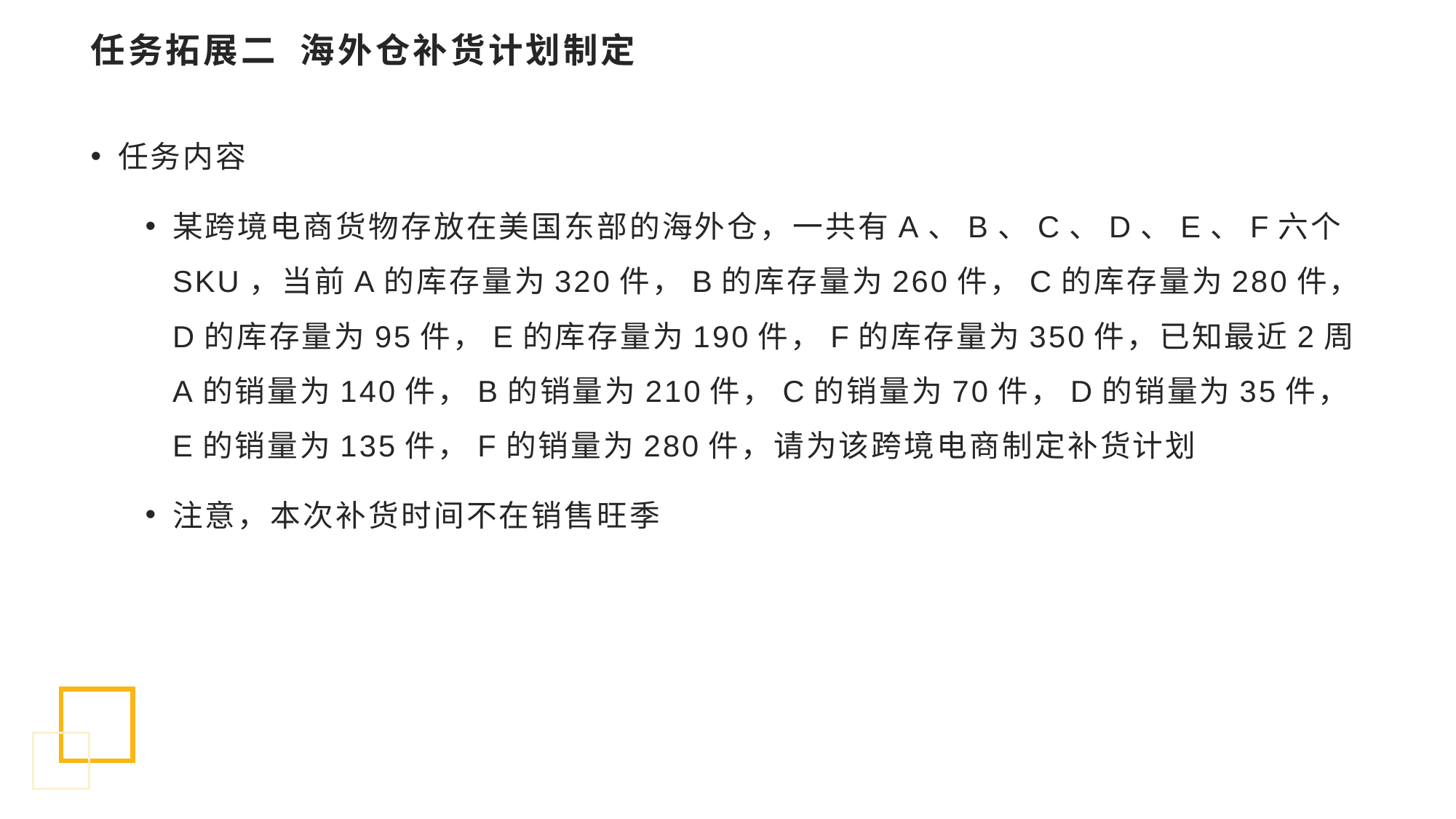

# 任务拓展二  海外仓补货计划制定
任务内容
某跨境电商货物存放在美国东部的海外仓，一共有A、B、C、D、E、F六个SKU，当前A的库存量为320件，B的库存量为260件，C的库存量为280件，D的库存量为95件，E的库存量为190件，F的库存量为350件，已知最近2周A的销量为140件，B的销量为210件，C的销量为70件，D的销量为35件，E的销量为135件，F的销量为280件，请为该跨境电商制定补货计划
注意，本次补货时间不在销售旺季